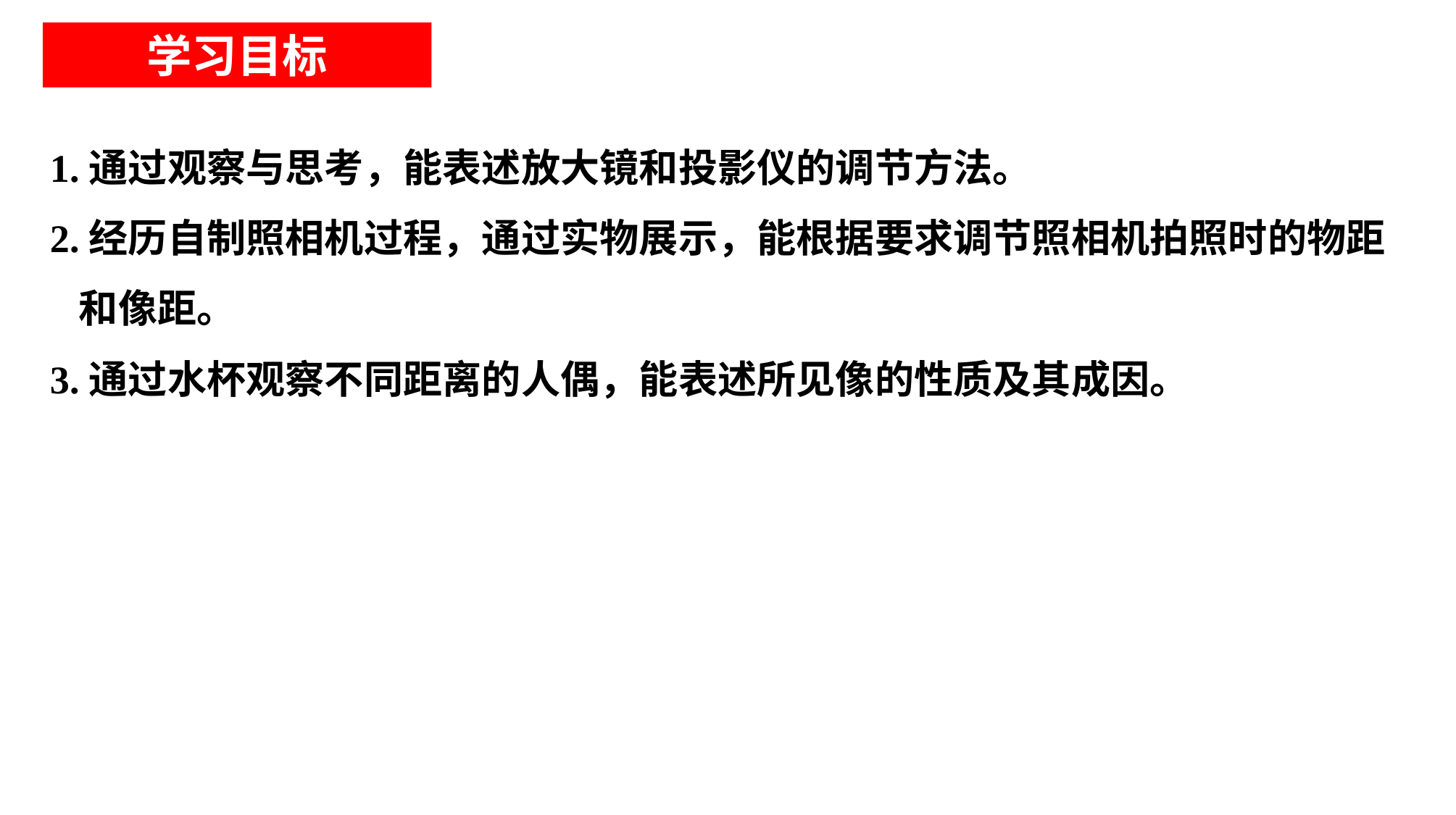

学习目标
1.通过观察与思考，能表述放大镜和投影仪的调节方法。
2.经历自制照相机过程，通过实物展示，能根据要求调节照相机拍照时的物距和像距。
3.通过水杯观察不同距离的人偶，能表述所见像的性质及其成因。